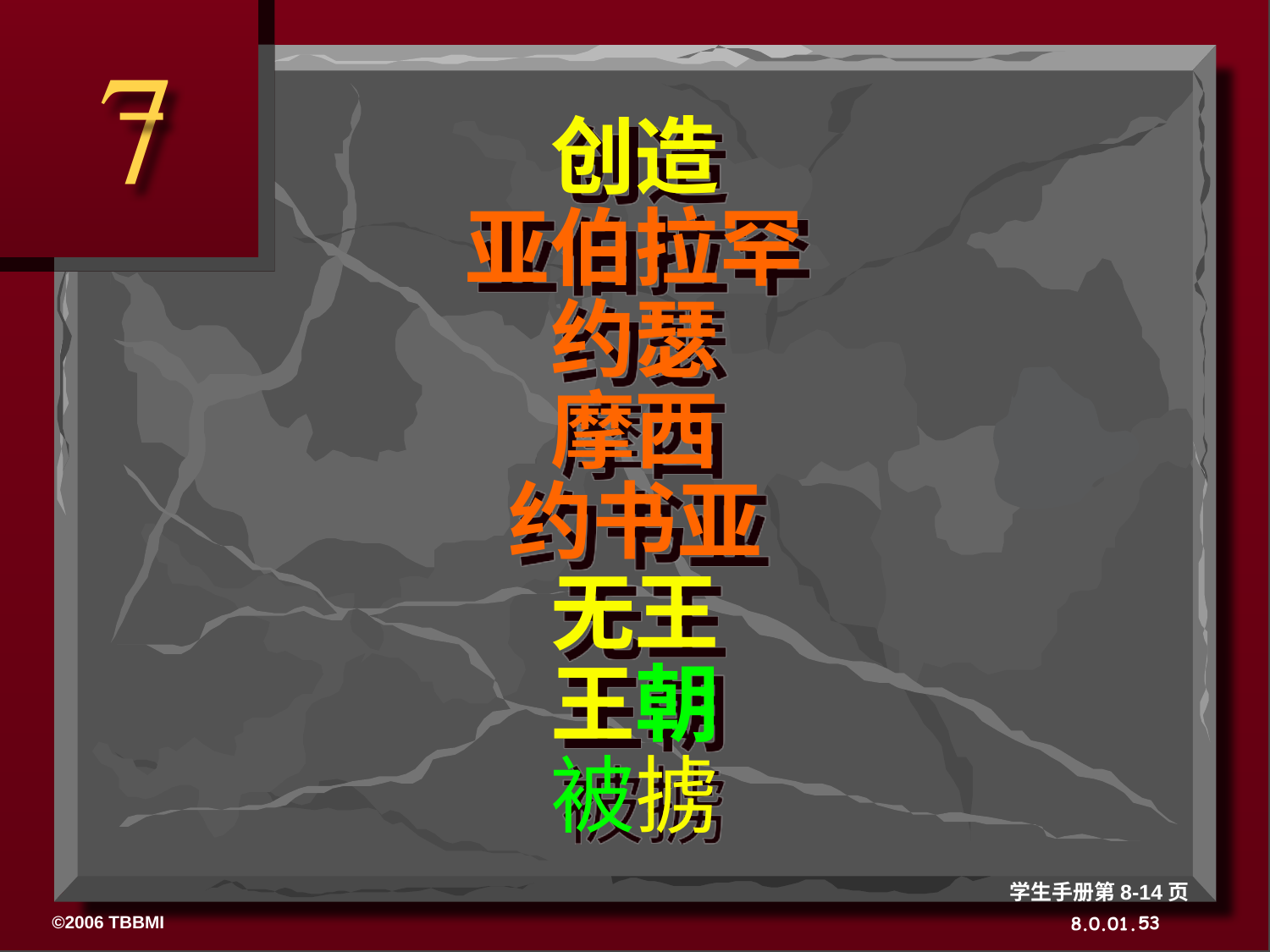

7

# 创造 亚伯拉罕 约瑟 摩西 约书亚 无王 王朝 被掳
学生手册第8-14页
53